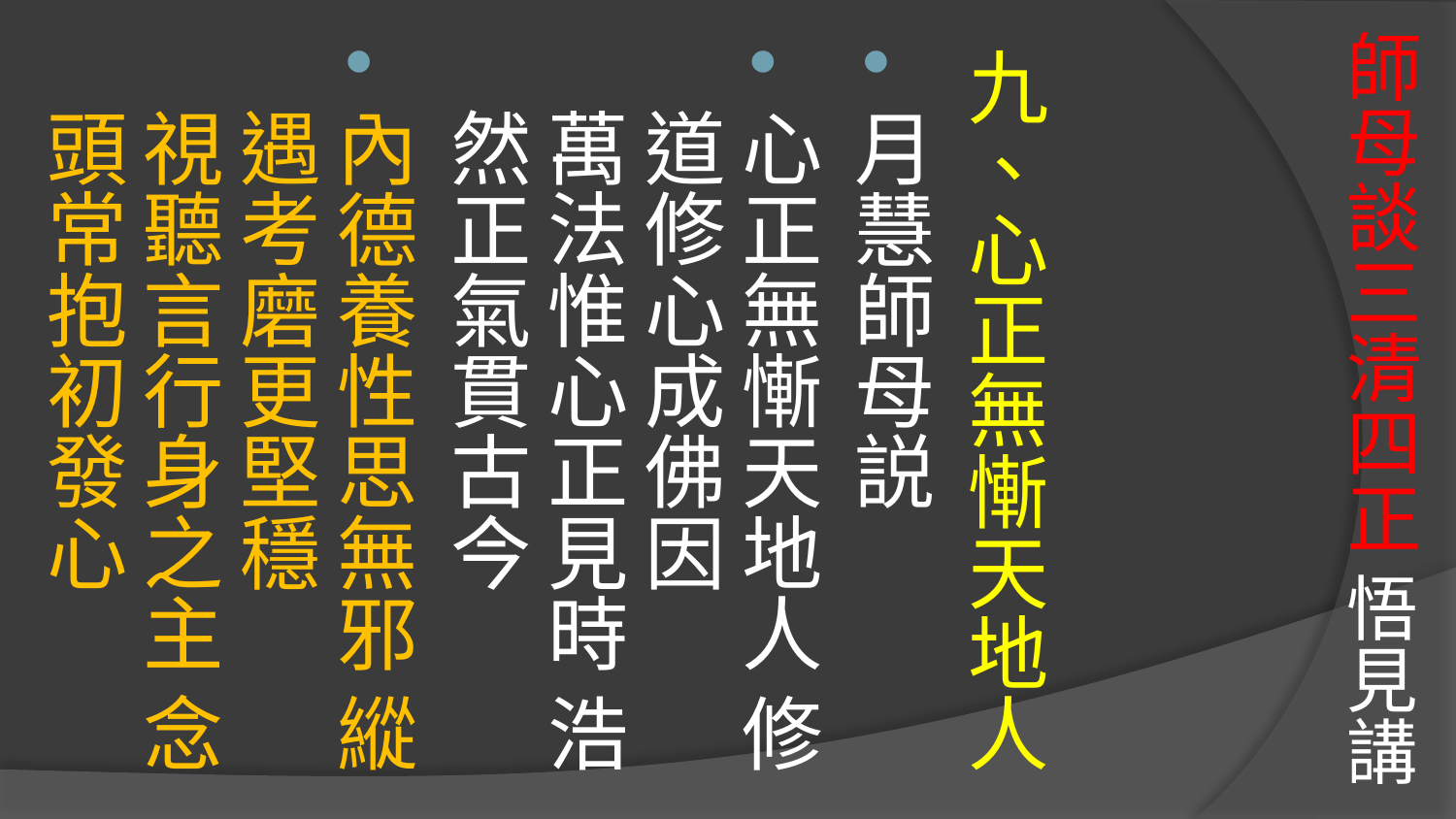

# 師母談三清四正 悟見講
九、心正無慚天地人
月慧師母説
心正無慚天地人 修道修心成佛因
萬法惟心正見時 浩然正氣貫古今
內德養性思無邪 縱遇考磨更堅穩
視聽言行身之主 念頭常抱初發心